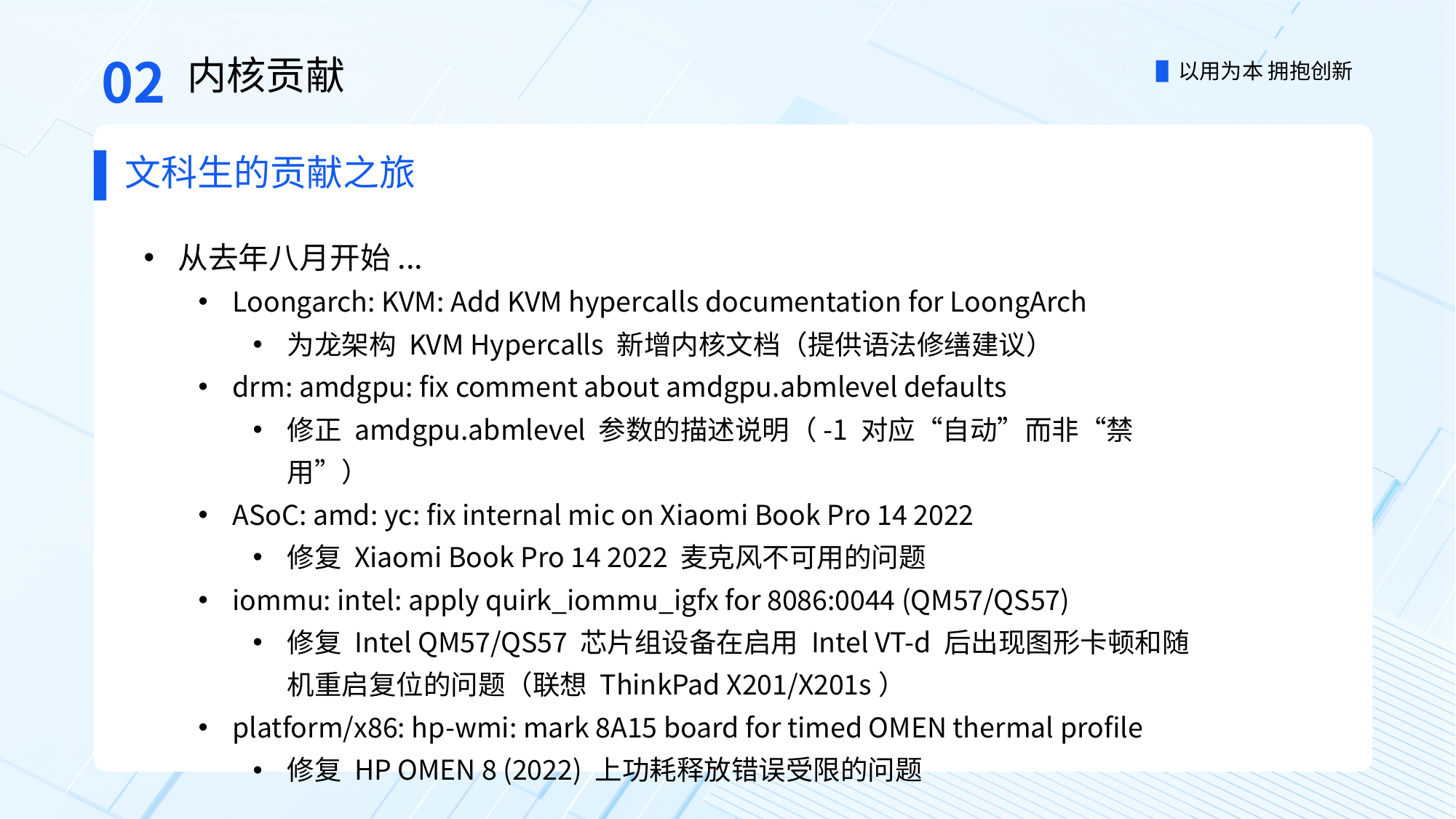

02
内核贡献
文科生的贡献之旅
从去年八月开始...
Loongarch: KVM: Add KVM hypercalls documentation for LoongArch
为龙架构 KVM Hypercalls 新增内核文档（提供语法修缮建议）
drm: amdgpu: fix comment about amdgpu.abmlevel defaults
修正 amdgpu.abmlevel 参数的描述说明（-1 对应“自动”而非“禁用”）
ASoC: amd: yc: fix internal mic on Xiaomi Book Pro 14 2022
修复 Xiaomi Book Pro 14 2022 麦克风不可用的问题
iommu: intel: apply quirk_iommu_igfx for 8086:0044 (QM57/QS57)
修复 Intel QM57/QS57 芯片组设备在启用 Intel VT-d 后出现图形卡顿和随机重启复位的问题（联想 ThinkPad X201/X201s）
platform/x86: hp-wmi: mark 8A15 board for timed OMEN thermal profile
修复 HP OMEN 8 (2022) 上功耗释放错误受限的问题